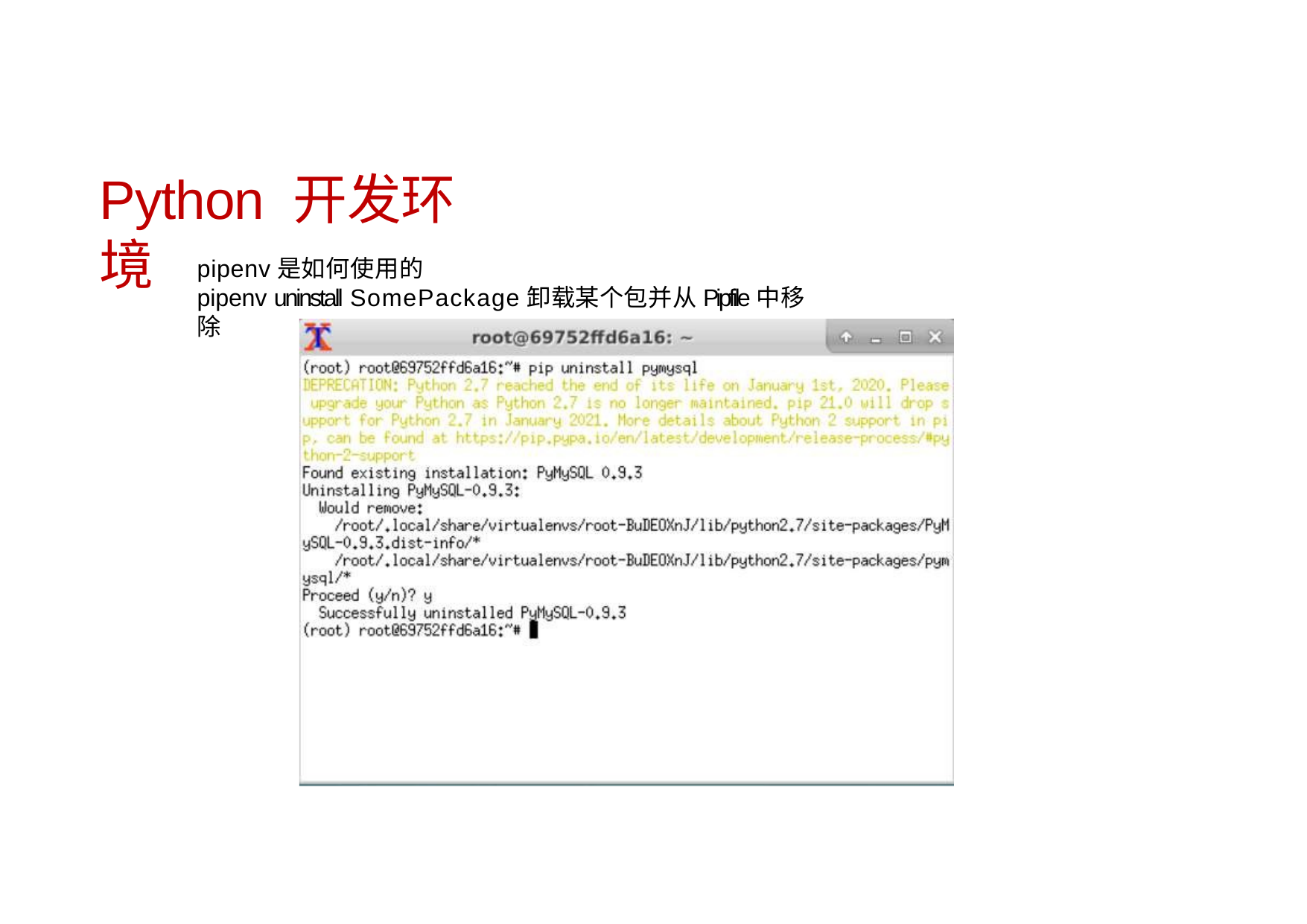

# Python 开发环境
pipenv是如何使用的
pipenv uninstall SomePackage卸载某个包并从Pipfile中移除